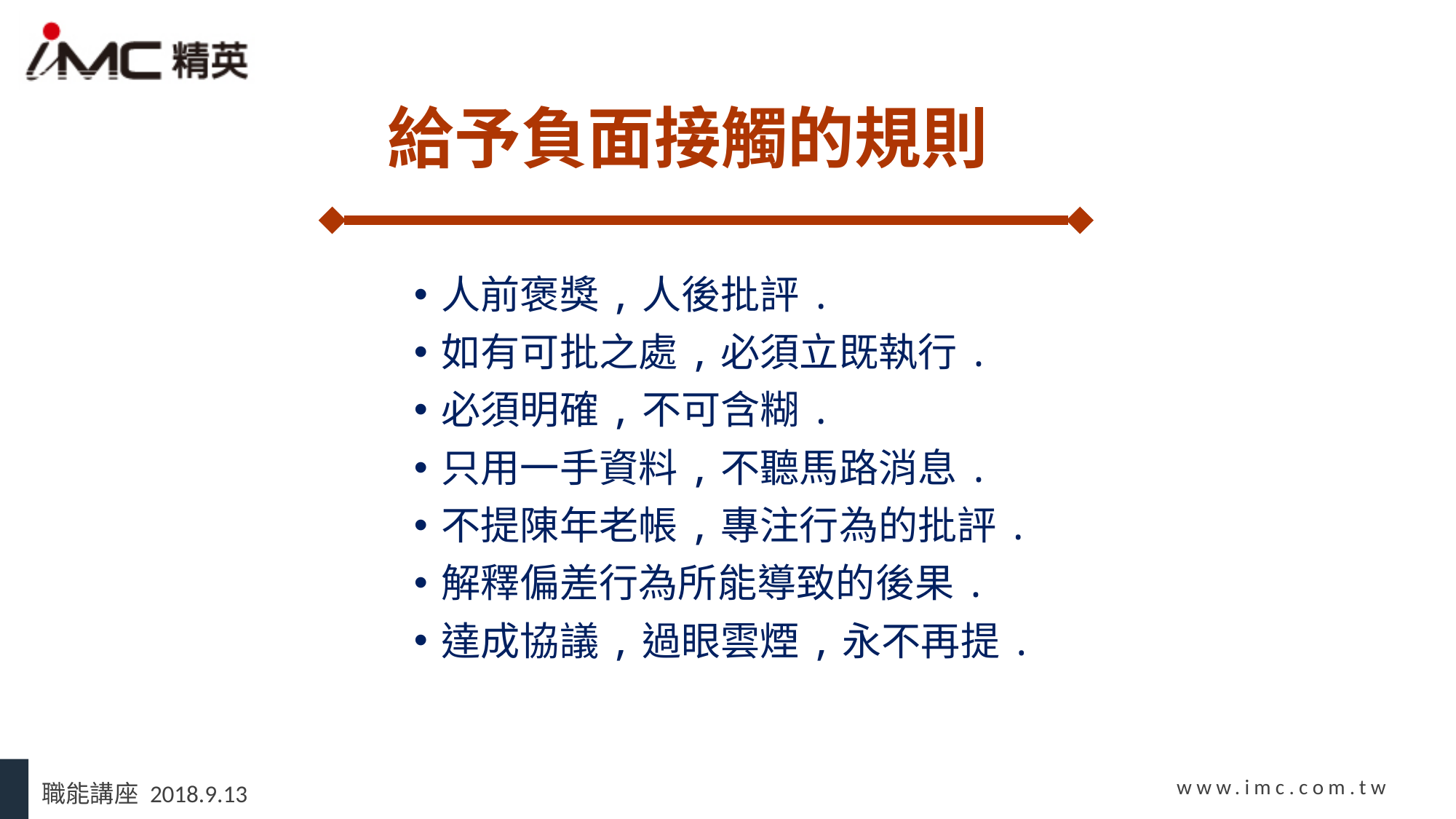

# 給予負面接觸的規則
人前褒獎,人後批評.
如有可批之處,必須立既執行.
必須明確,不可含糊.
只用一手資料,不聽馬路消息.
不提陳年老帳,專注行為的批評.
解釋偏差行為所能導致的後果.
達成協議,過眼雲煙,永不再提.